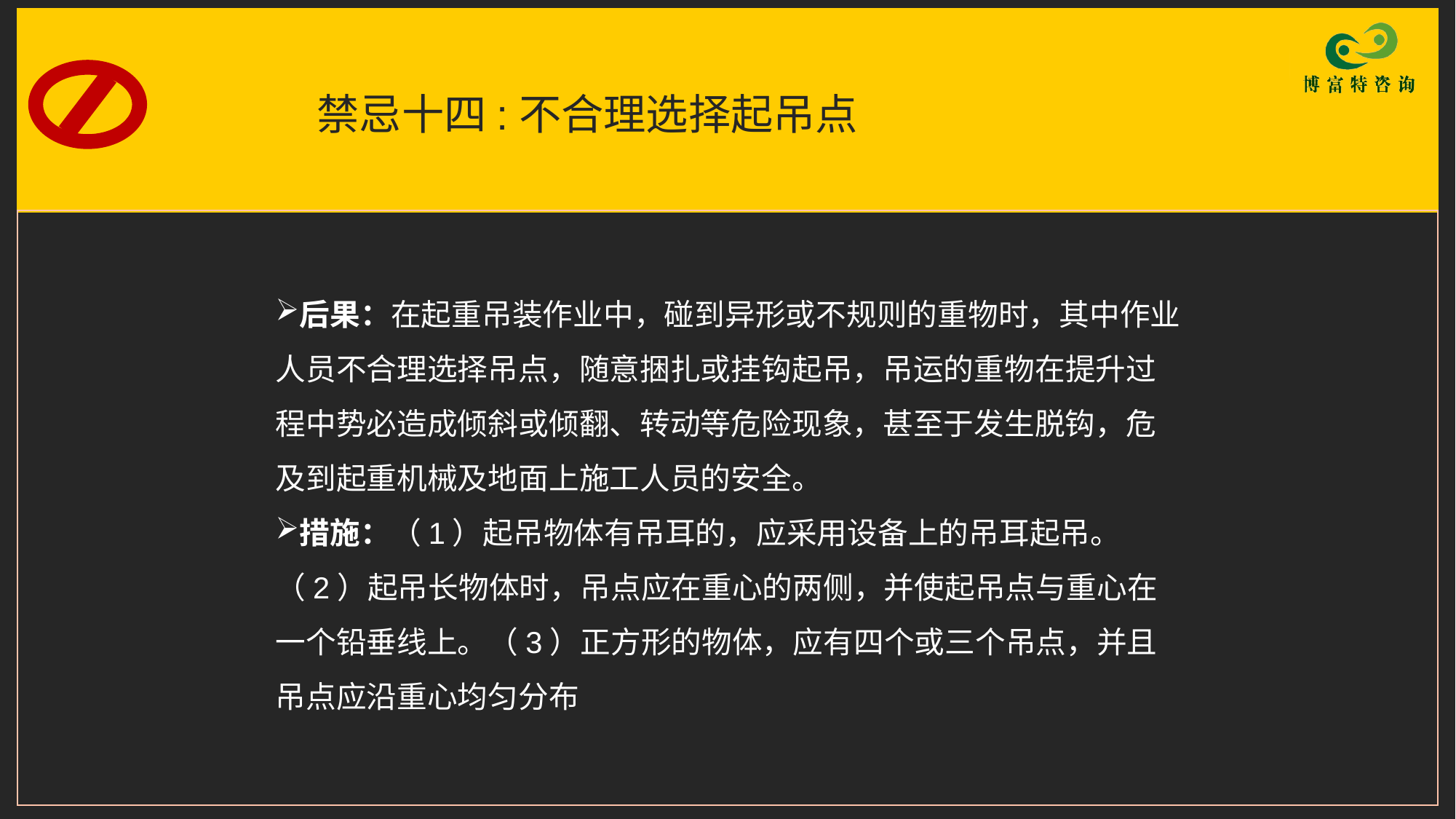

# 禁忌十四:不合理选择起吊点
后果：在起重吊装作业中，碰到异形或不规则的重物时，其中作业人员不合理选择吊点，随意捆扎或挂钩起吊，吊运的重物在提升过程中势必造成倾斜或倾翻、转动等危险现象，甚至于发生脱钩，危及到起重机械及地面上施工人员的安全。
措施：（1）起吊物体有吊耳的，应采用设备上的吊耳起吊。（2）起吊长物体时，吊点应在重心的两侧，并使起吊点与重心在一个铅垂线上。（3）正方形的物体，应有四个或三个吊点，并且吊点应沿重心均匀分布